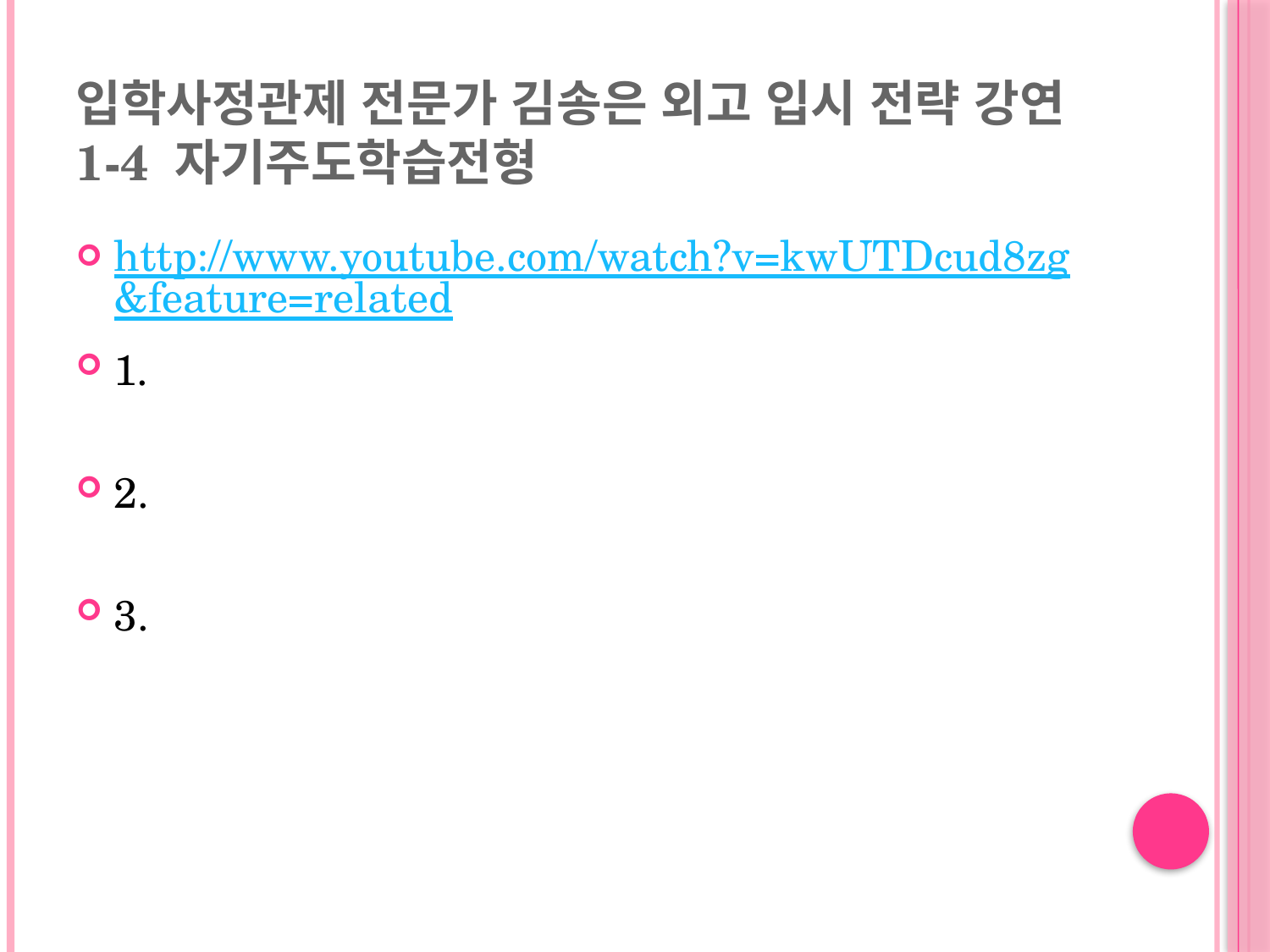

# 입학사정관제 전문가 김송은 외고 입시 전략 강연 1-4 자기주도학습전형
http://www.youtube.com/watch?v=kwUTDcud8zg&feature=related
1.

2.

3.